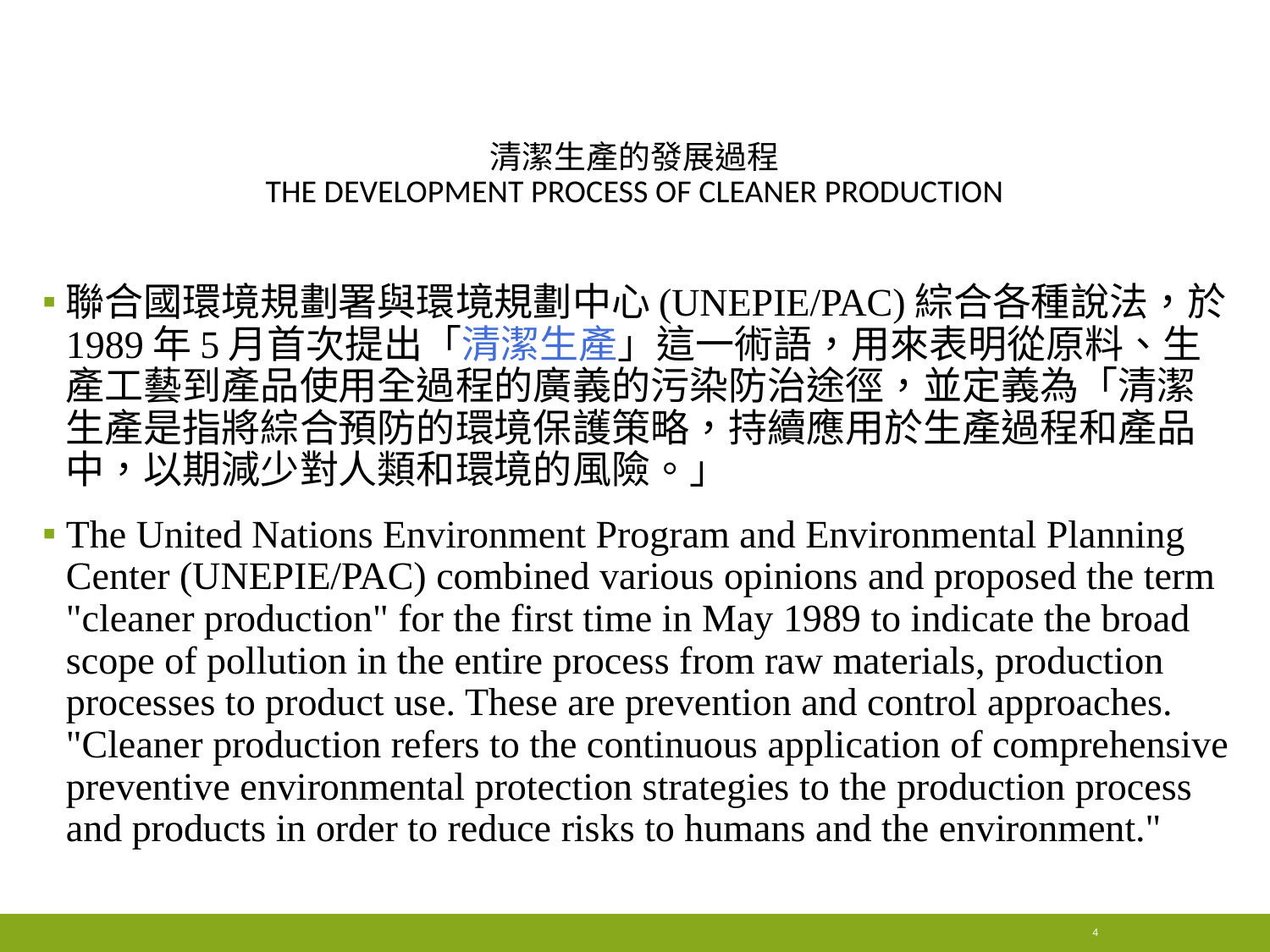

# 清潔生產的發展過程 The development process of cleaner production
聯合國環境規劃署與環境規劃中心(UNEPIE/PAC)綜合各種說法，於1989年5月首次提出「清潔生產」這一術語，用來表明從原料、生產工藝到產品使用全過程的廣義的污染防治途徑，並定義為「清潔生產是指將綜合預防的環境保護策略，持續應用於生產過程和產品中，以期減少對人類和環境的風險。」
The United Nations Environment Program and Environmental Planning Center (UNEPIE/PAC) combined various opinions and proposed the term "cleaner production" for the first time in May 1989 to indicate the broad scope of pollution in the entire process from raw materials, production processes to product use. These are prevention and control approaches. "Cleaner production refers to the continuous application of comprehensive preventive environmental protection strategies to the production process and products in order to reduce risks to humans and the environment."
4